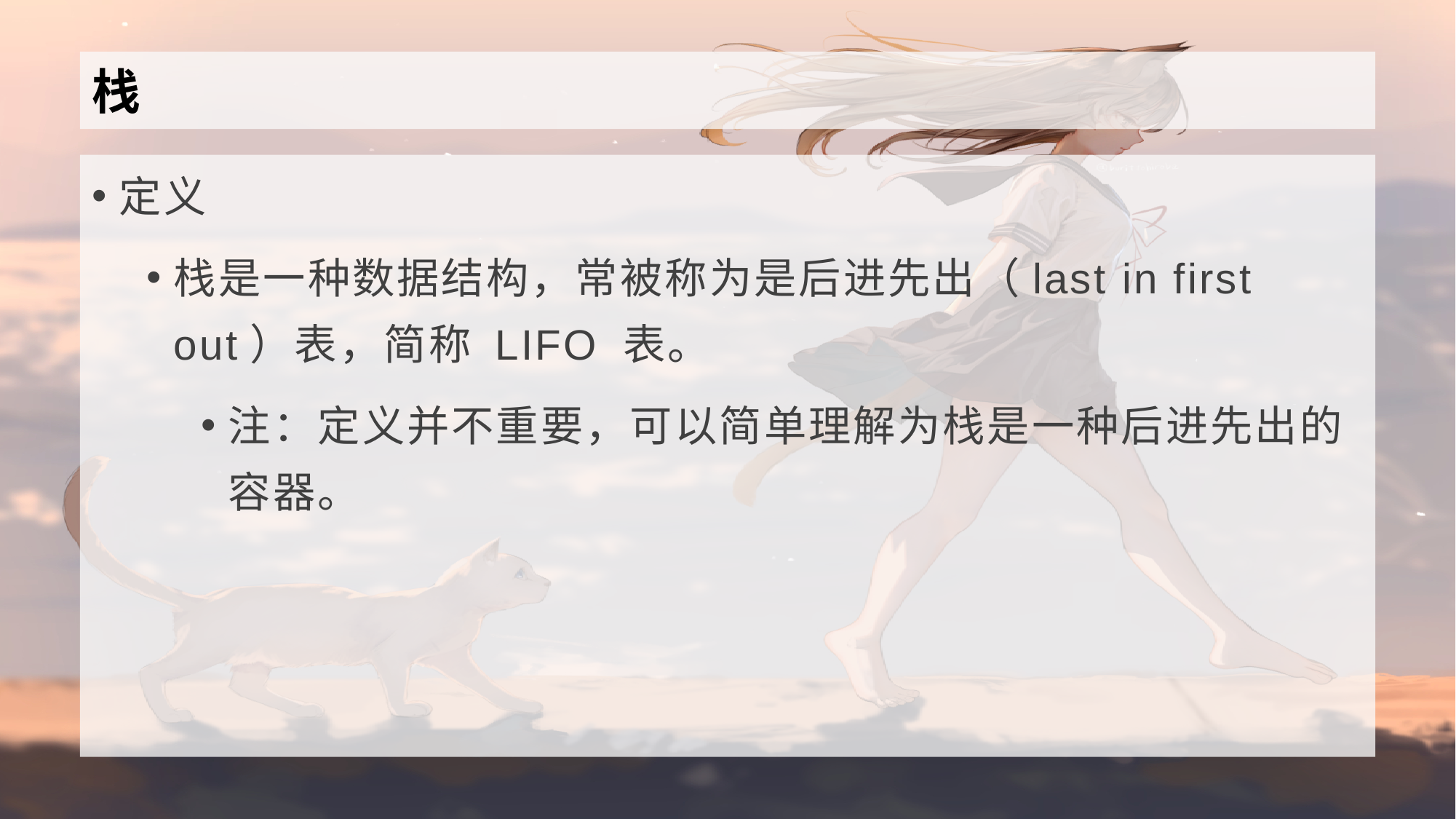

# 栈
定义
栈是一种数据结构，常被称为是后进先出（last in first out）表，简称 LIFO 表。
注：定义并不重要，可以简单理解为栈是一种后进先出的容器。